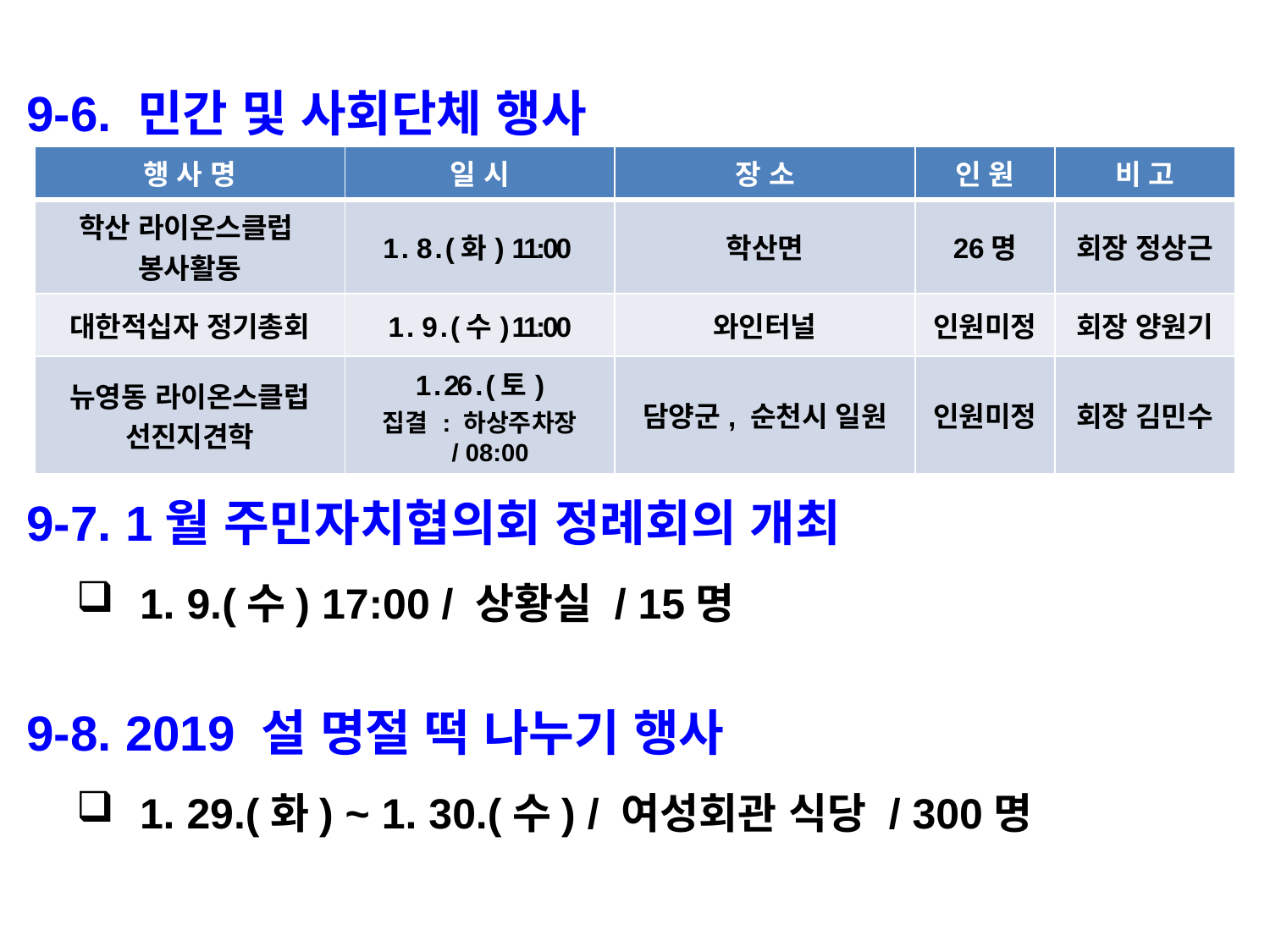

9-6. 민간 및 사회단체 행사
| 행 사 명 | 일 시 | 장 소 | 인 원 | 비 고 |
| --- | --- | --- | --- | --- |
| 학산 라이온스클럽 봉사활동 | 1 . 8 . (화) 11:00 | 학산면 | 26명 | 회장 정상근 |
| 대한적십자 정기총회 | 1 . 9 . (수) 11:00 | 와인터널 | 인원미정 | 회장 양원기 |
| 뉴영동 라이온스클럽 선진지견학 | 1 . 26 . (토) 집결 : 하상주차장 / 08:00 | 담양군, 순천시 일원 | 인원미정 | 회장 김민수 |
 9-7. 1월 주민자치협의회 정례회의 개최
1. 9.(수) 17:00 / 상황실 / 15명
 9-8. 2019 설 명절 떡 나누기 행사
1. 29.(화) ~ 1. 30.(수) / 여성회관 식당 / 300명